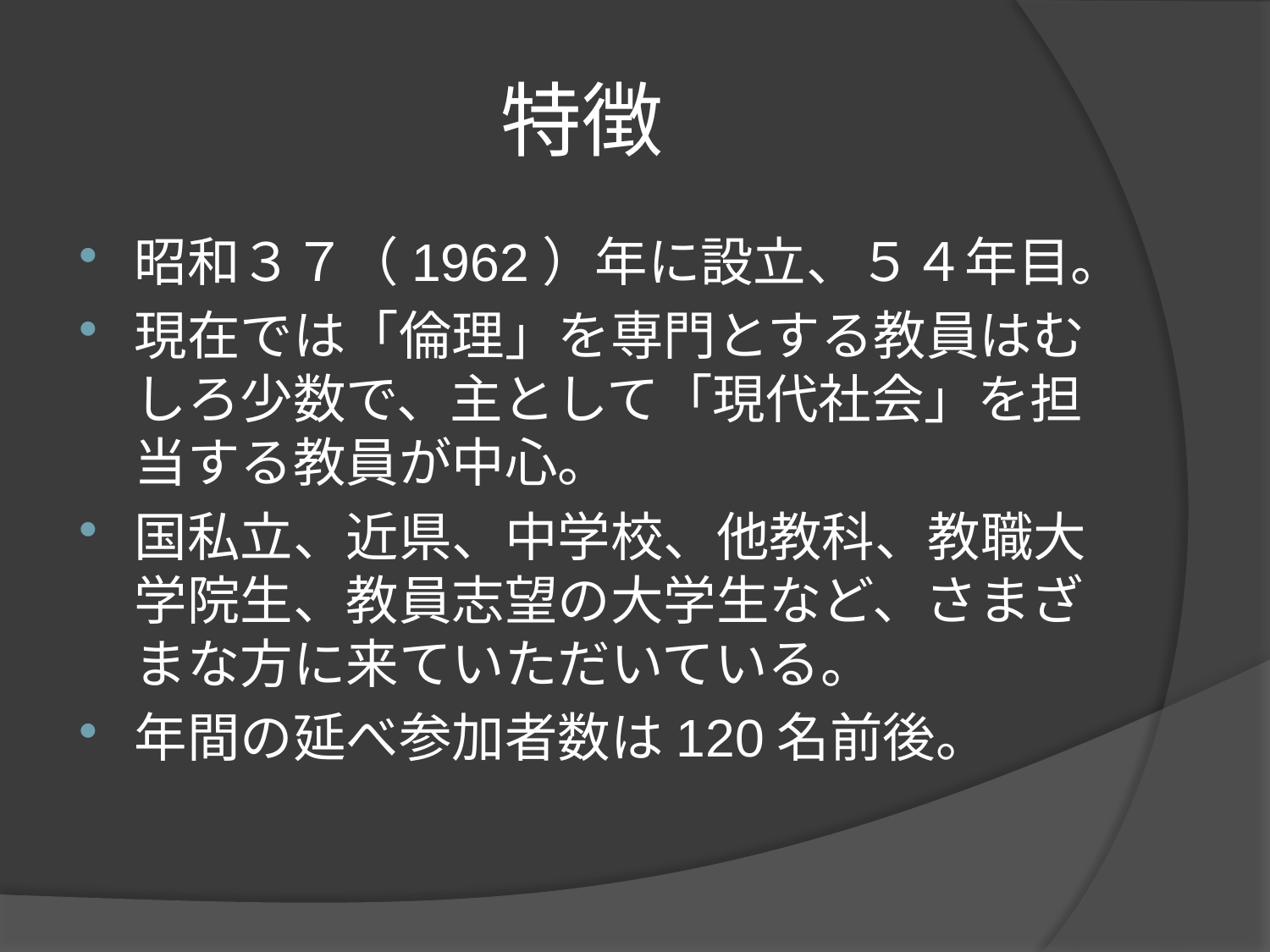

# 特徴
昭和３７（1962）年に設立、５４年目。
現在では「倫理」を専門とする教員はむしろ少数で、主として「現代社会」を担当する教員が中心。
国私立、近県、中学校、他教科、教職大学院生、教員志望の大学生など、さまざまな方に来ていただいている。
年間の延べ参加者数は120名前後。